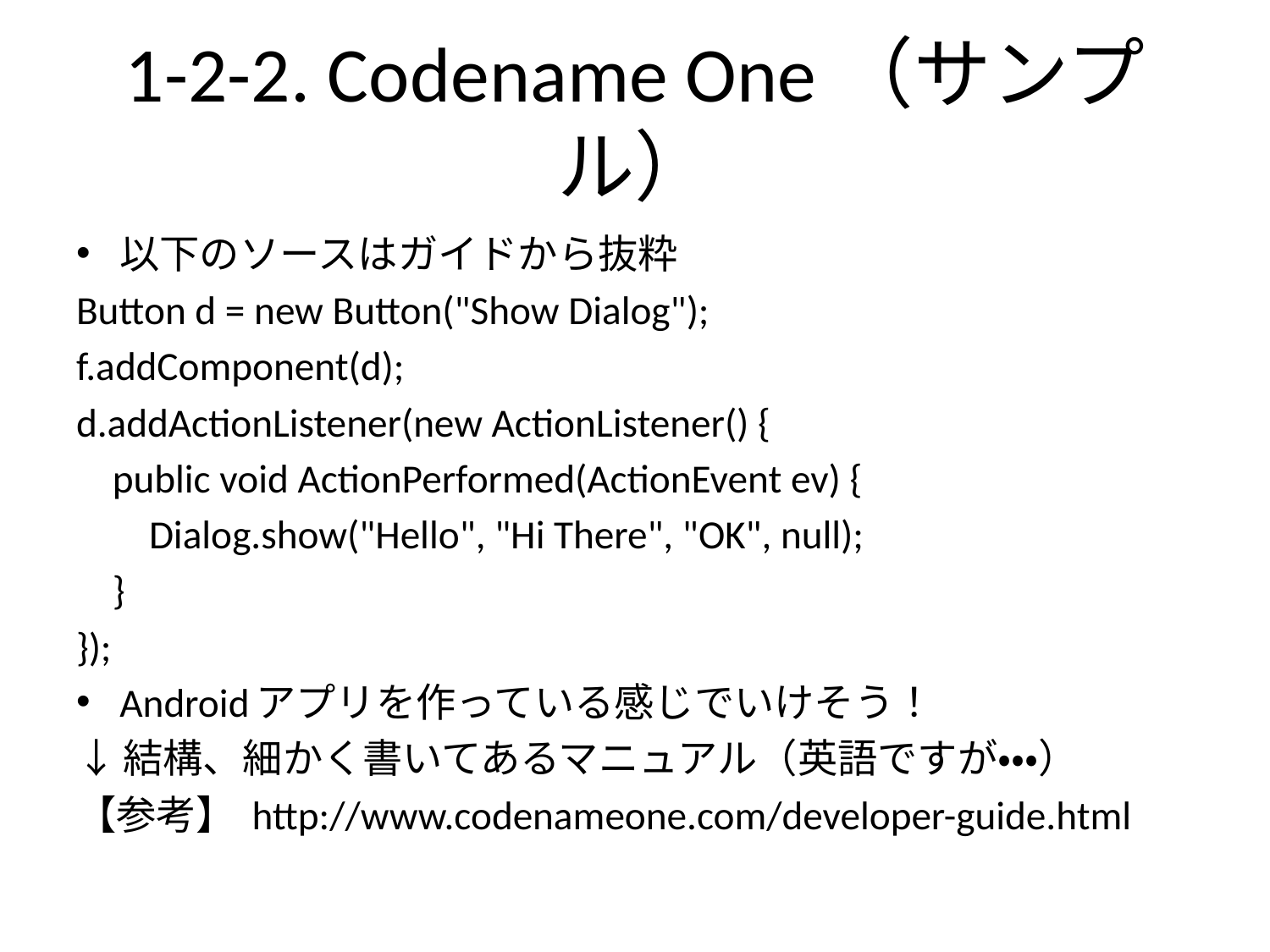

# 1-2-2. Codename One（サンプル）
以下のソースはガイドから抜粋
Button d = new Button("Show Dialog");
f.addComponent(d);
d.addActionListener(new ActionListener() {
    public void ActionPerformed(ActionEvent ev) {
        Dialog.show("Hello", "Hi There", "OK", null);
    }
});
Androidアプリを作っている感じでいけそう！
↓結構、細かく書いてあるマニュアル（英語ですが・・・）
【参考】 http://www.codenameone.com/developer-guide.html